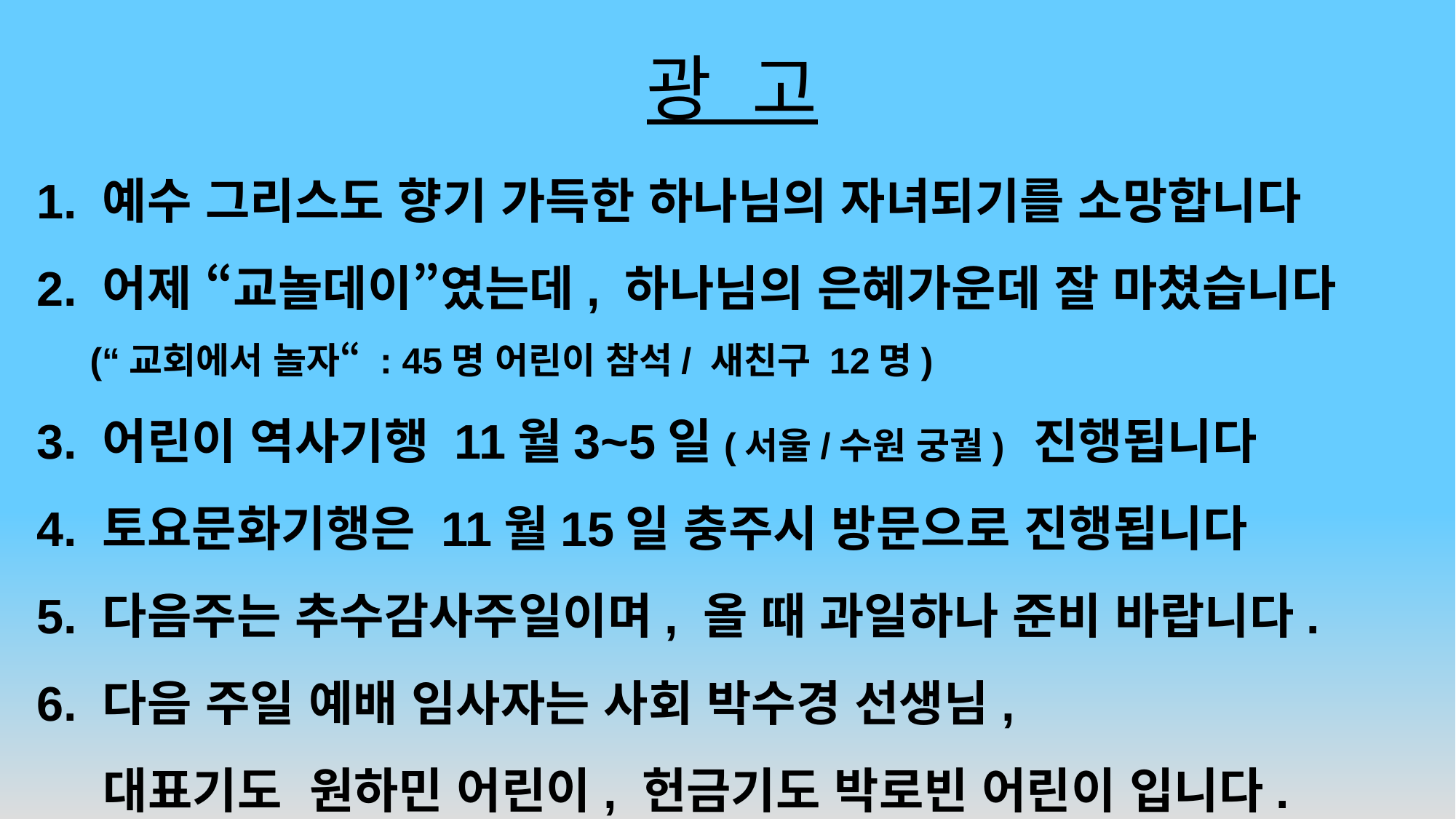

# 광  고
1. 예수 그리스도 향기 가득한 하나님의 자녀되기를 소망합니다
2. 어제 “교놀데이”였는데, 하나님의 은혜가운데 잘 마쳤습니다
(“교회에서 놀자“ : 45명 어린이 참석/ 새친구 12명)
3. 어린이 역사기행 11월3~5일(서울/수원 궁궐)  진행됩니다
4. 토요문화기행은 11월15일 충주시 방문으로 진행됩니다
5. 다음주는 추수감사주일이며, 올 때 과일하나 준비 바랍니다.
6. 다음 주일 예배 임사자는 사회 박수경 선생님,
    대표기도  원하민 어린이, 헌금기도 박로빈 어린이 입니다.